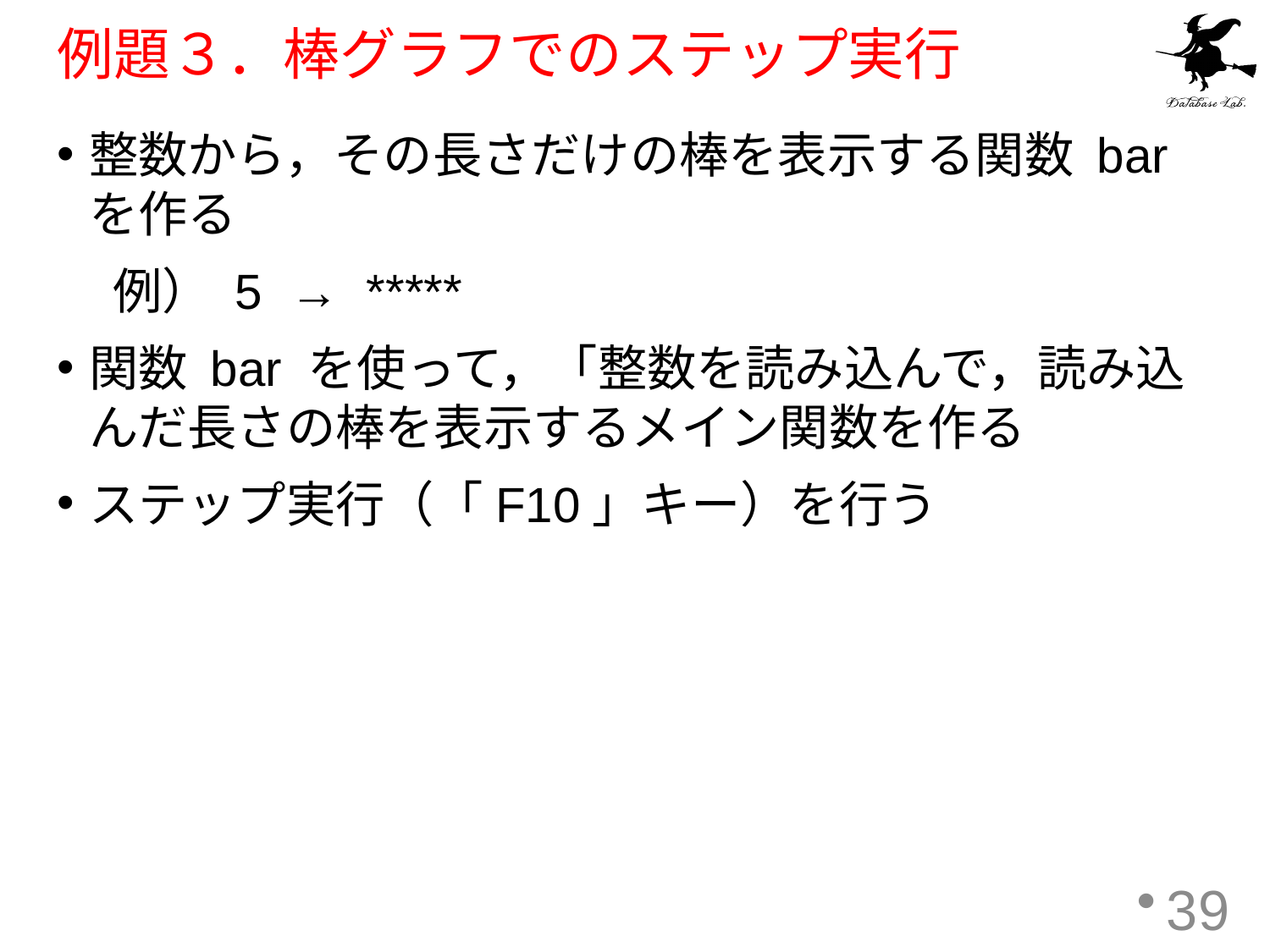

# 例題３．棒グラフでのステップ実行
整数から，その長さだけの棒を表示する関数 bar を作る
    例） 5  →  *****
関数 bar を使って，「整数を読み込んで，読み込んだ長さの棒を表示するメイン関数を作る
ステップ実行（「F10」キー）を行う

39